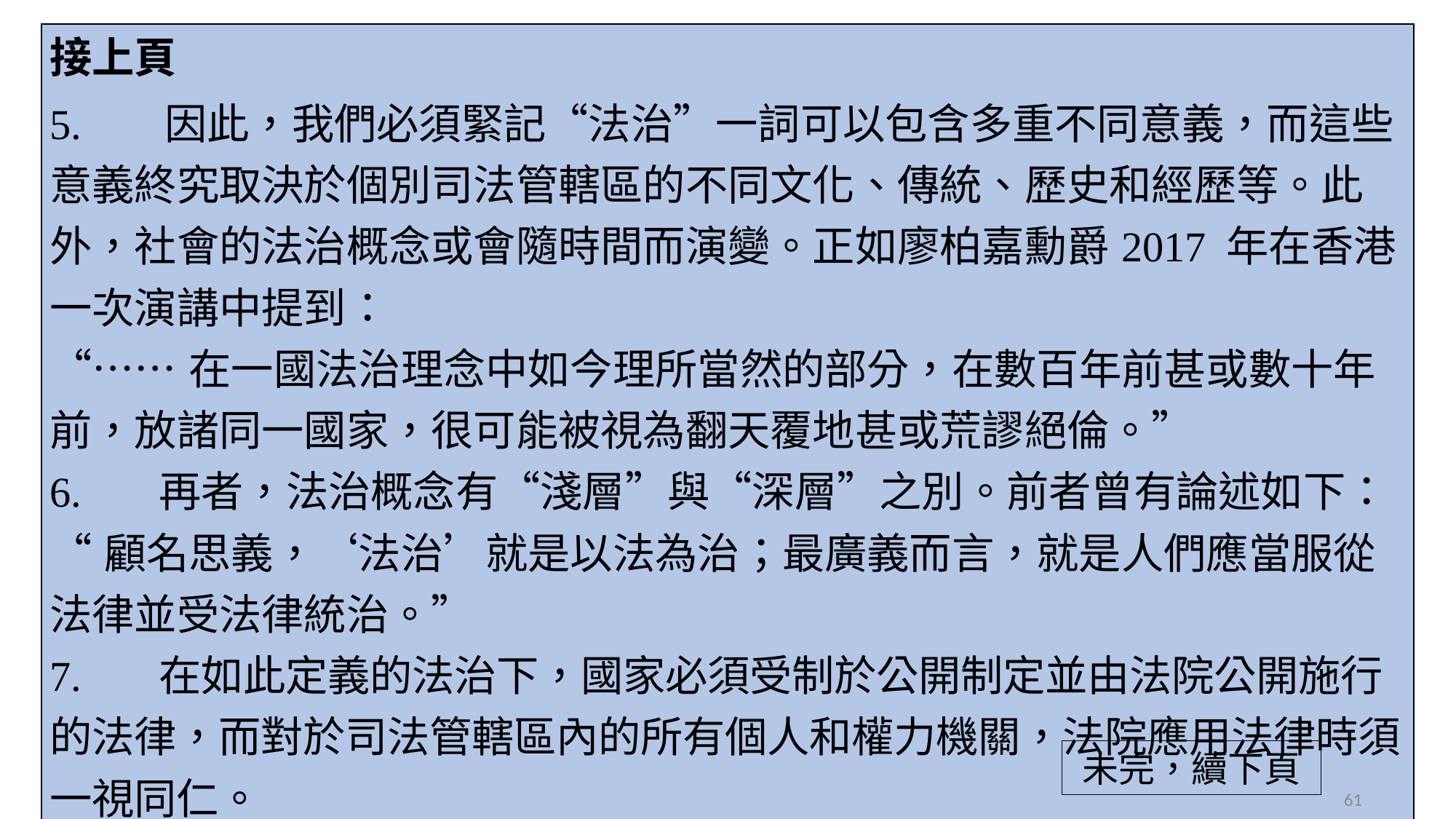

| 接上頁 5. 因此，我們必須緊記“法治”一詞可以包含多重不同意義，而這些意義終究取決於個別司法管轄區的不同文化、傳統、歷史和經歷等。此外，社會的法治概念或會隨時間而演變。正如廖柏嘉勳爵2017 年在香港一次演講中提到： “……在一國法治理念中如今理所當然的部分，在數百年前甚或數十年前，放諸同一國家，很可能被視為翻天覆地甚或荒謬絕倫。” 6. 再者，法治概念有“淺層”與“深層”之別。前者曾有論述如下： “顧名思義，‘法治’就是以法為治；最廣義而言，就是人們應當服從法律並受法律統治。” 7. 在如此定義的法治下，國家必須受制於公開制定並由法院公開施行的法律，而對於司法管轄區內的所有個人和權力機關，法院應用法律時須一視同仁。 8. 或如廖柏嘉勳爵所言，在這定義下的法治社會，其法律須具備以下條件： |
| --- |
未完，續下頁
61
61